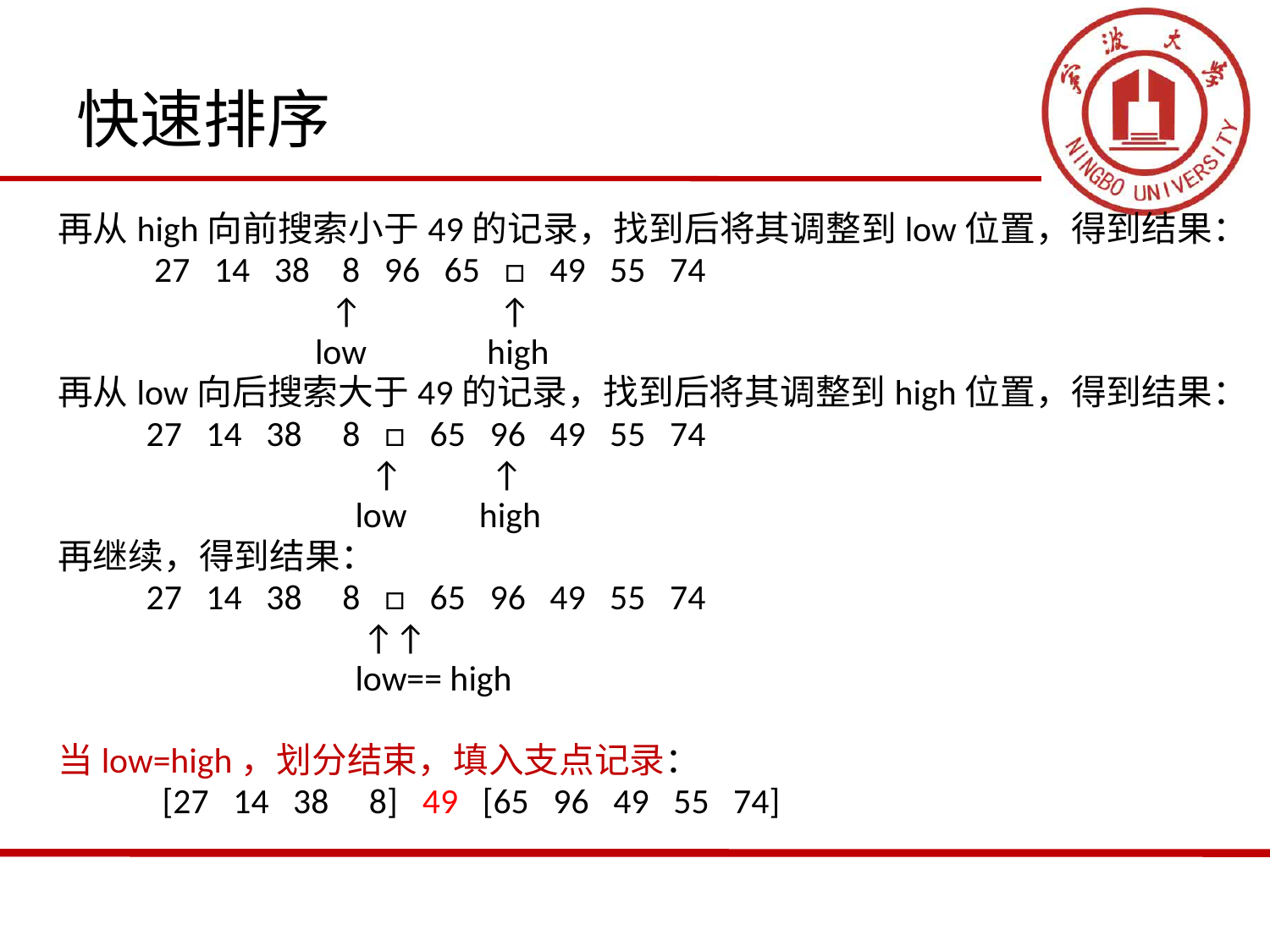

# 快速排序
再从high向前搜索小于49的记录，找到后将其调整到low位置，得到结果：
            27   14   38    8   96   65   □   49   55   74
                                  ↑                 ↑
                                low               high
再从low向后搜索大于49的记录，找到后将其调整到high位置，得到结果：
           27   14   38     8   □   65   96   49   55   74
                                       ↑           ↑
                                     low         high
再继续，得到结果：
           27   14   38     8   □   65   96   49   55   74
                                      ↑↑
                                     low== high

当low=high，划分结束，填入支点记录：
             [27   14   38     8]   49   [65   96   49   55   74]